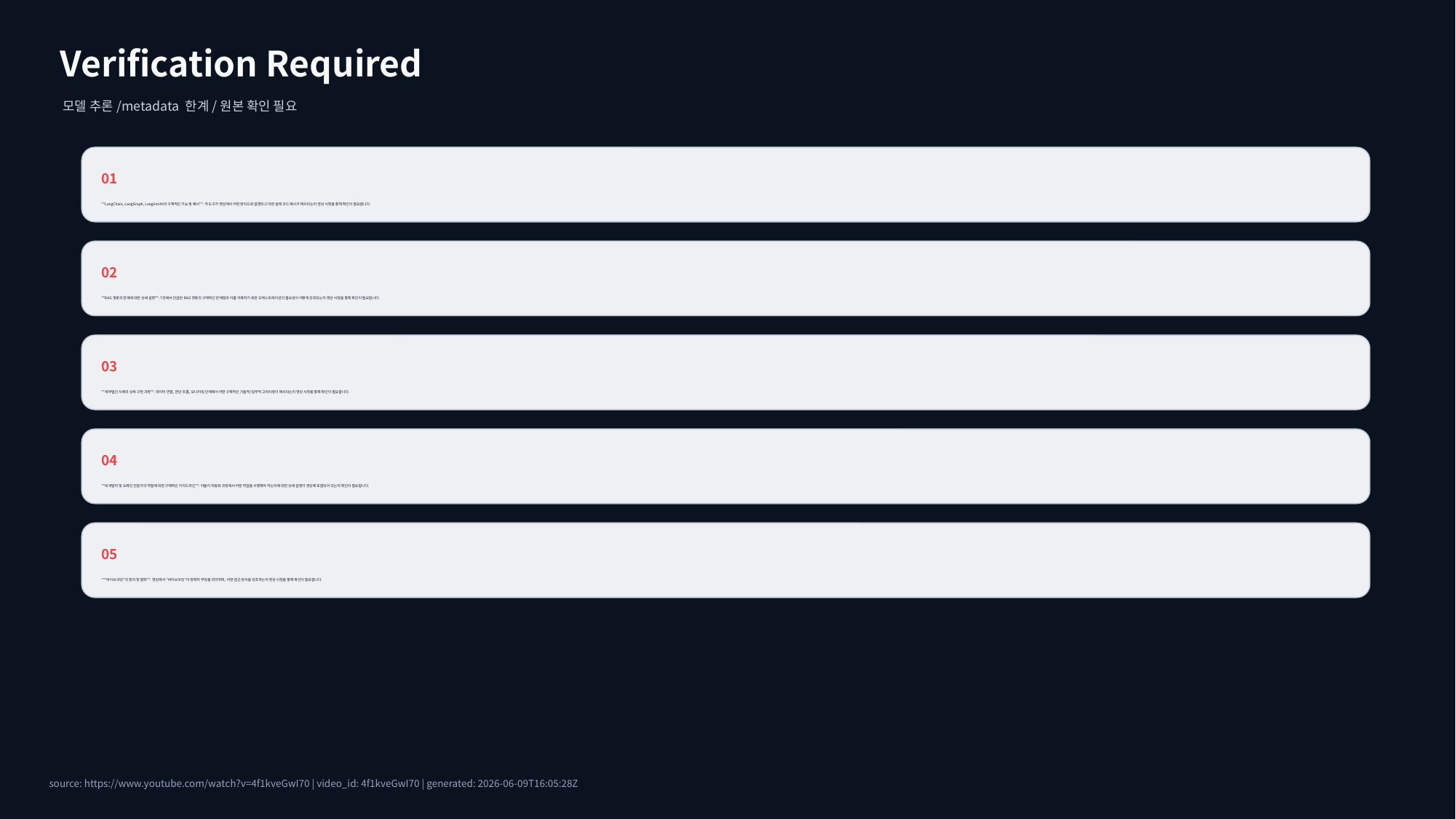

Verification Required
모델 추론/metadata 한계/원본 확인 필요

01
**LangChain, LangGraph, LangSmith의 구체적인 기능 및 예시**: 각 도구가 영상에서 어떤 방식으로 설명되고 어떤 실제 코드 예시가 제시되는지 영상 시청을 통해 확인이 필요합니다.

02
**RAG 챗봇의 한계에 대한 상세 설명**: 7강에서 언급된 RAG 챗봇의 구체적인 한계점과 이를 극복하기 위한 오케스트레이션의 필요성이 어떻게 강조되는지 영상 시청을 통해 확인이 필요합니다.

03
**세무법인 사례의 상세 구현 과정**: 데이터 연결, 판단 흐름, 모니터링 단계에서 어떤 구체적인 기술적/업무적 고려사항이 제시되는지 영상 시청을 통해 확인이 필요합니다.

04
**비개발자 및 도메인 전문가의 역할에 대한 구체적인 가이드라인**: 이들이 자동화 과정에서 어떤 작업을 수행해야 하는지에 대한 상세 설명이 영상에 포함되어 있는지 확인이 필요합니다.

05
**"바이브코딩"의 정의 및 철학**: 영상에서 "바이브코딩"이 정확히 무엇을 의미하며, 어떤 접근 방식을 강조하는지 영상 시청을 통해 확인이 필요합니다.
source: https://www.youtube.com/watch?v=4f1kveGwI70 | video_id: 4f1kveGwI70 | generated: 2026-06-09T16:05:28Z